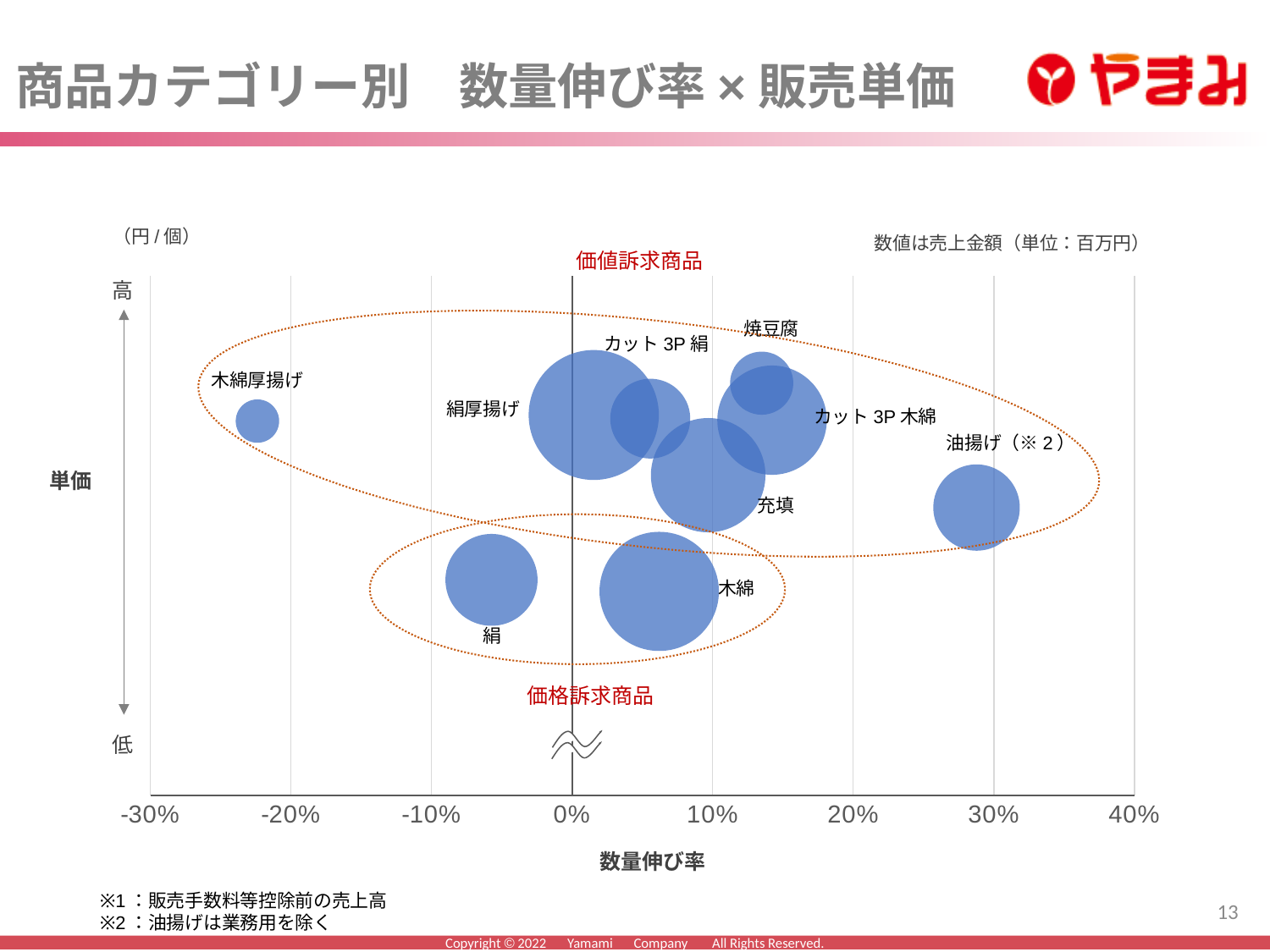

商品カテゴリー別　数量伸び率×販売単価
（円/個）
数値は売上金額（単位：百万円）
価値訴求商品
高

### Chart

| Category | 販売単価 | 列1 |
|---|---|---|
焼豆腐
カット3P絹
木綿厚揚げ

絹厚揚げ
カット3P木綿
油揚げ（※2）
単価
充填
木綿
絹
価格訴求商品
低

数量伸び率
※1：販売手数料等控除前の売上高
※2：油揚げは業務用を除く

13